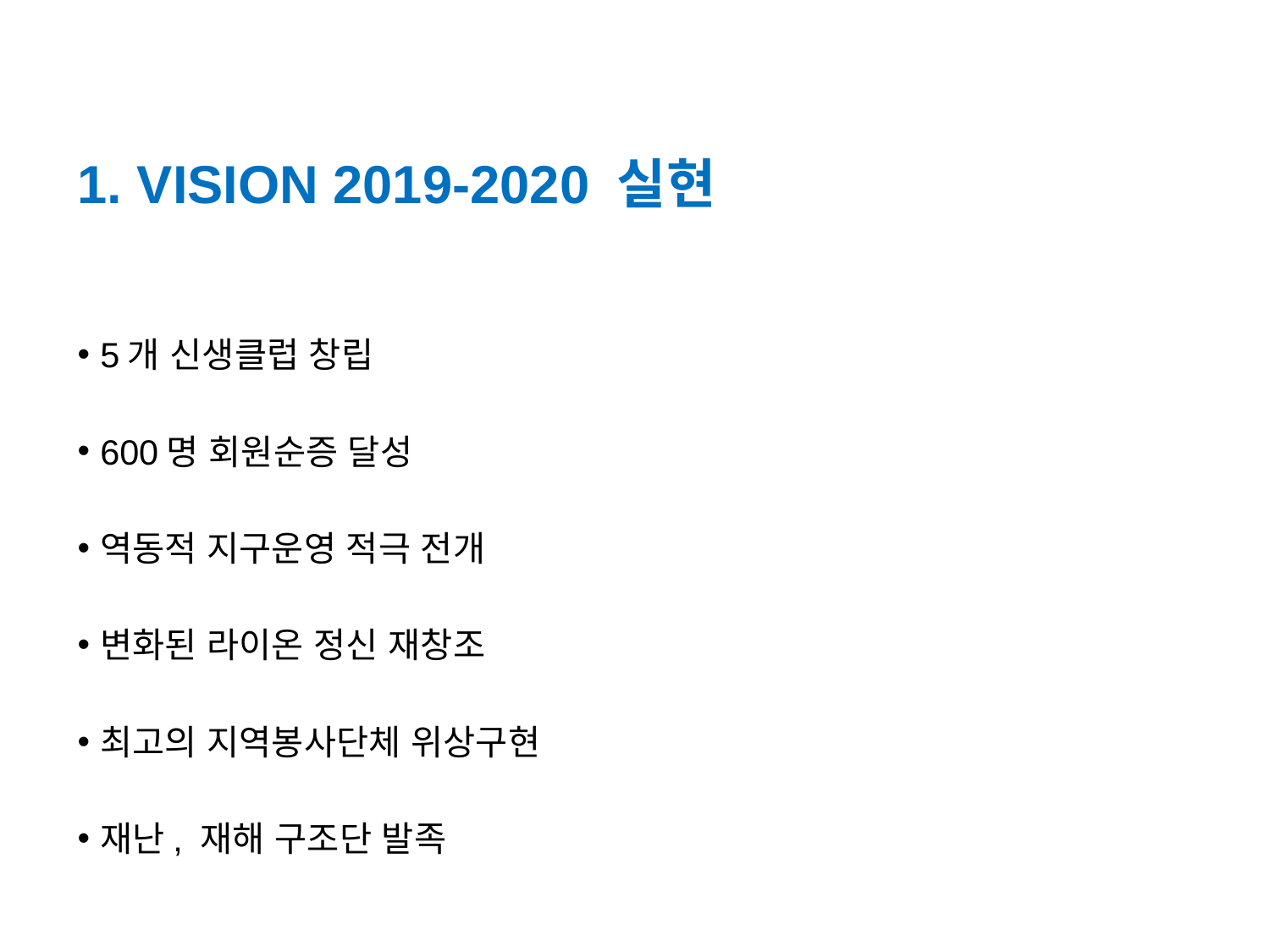

1. VISION 2019-2020 실현

5개 신생클럽 창립
600명 회원순증 달성
역동적 지구운영 적극 전개
변화된 라이온 정신 재창조
최고의 지역봉사단체 위상구현
재난, 재해 구조단 발족